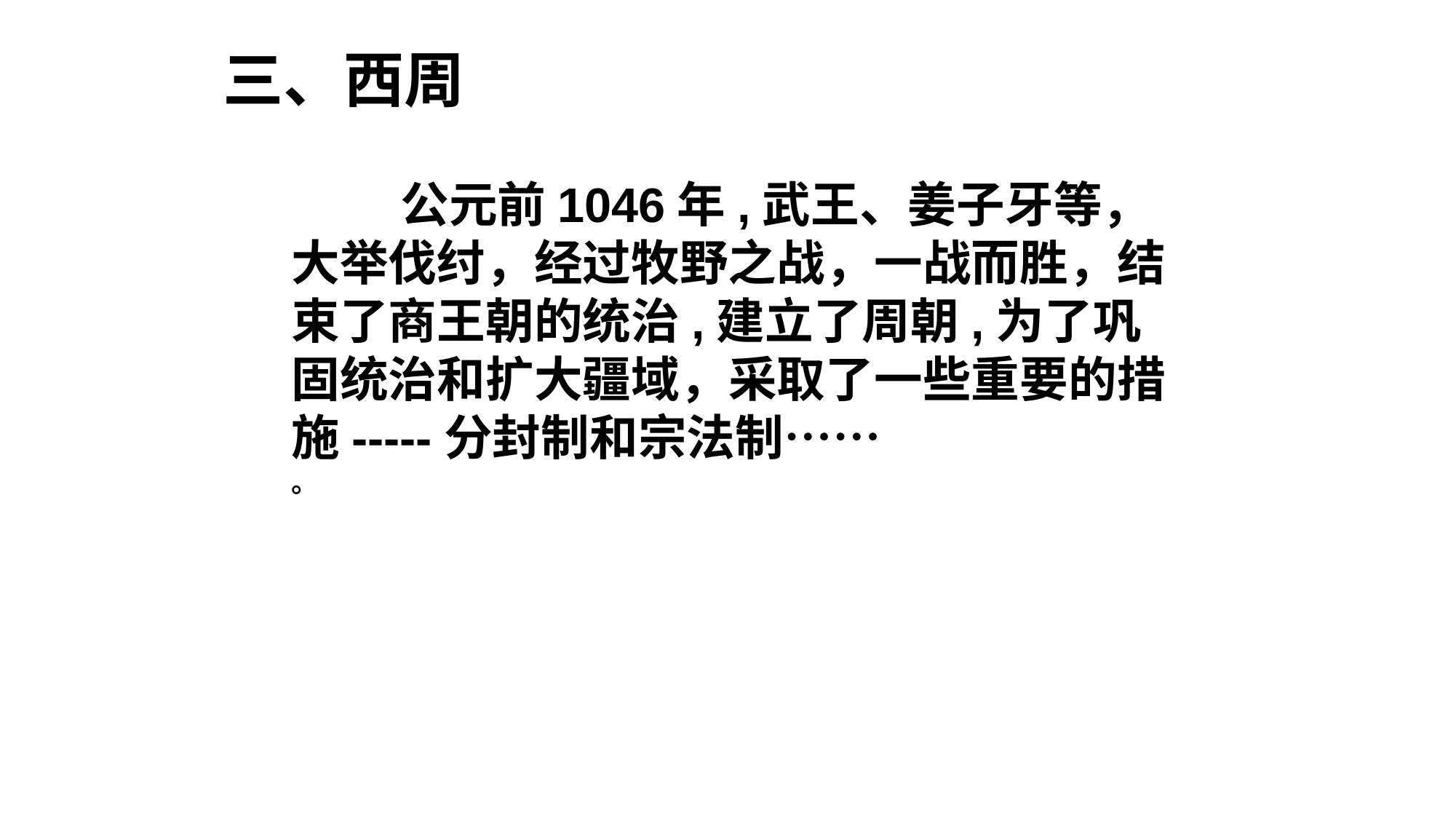

# 三、西周
	公元前1046年,武王、姜子牙等，大举伐纣，经过牧野之战，一战而胜，结束了商王朝的统治,建立了周朝,为了巩固统治和扩大疆域，采取了一些重要的措施-----分封制和宗法制……
。